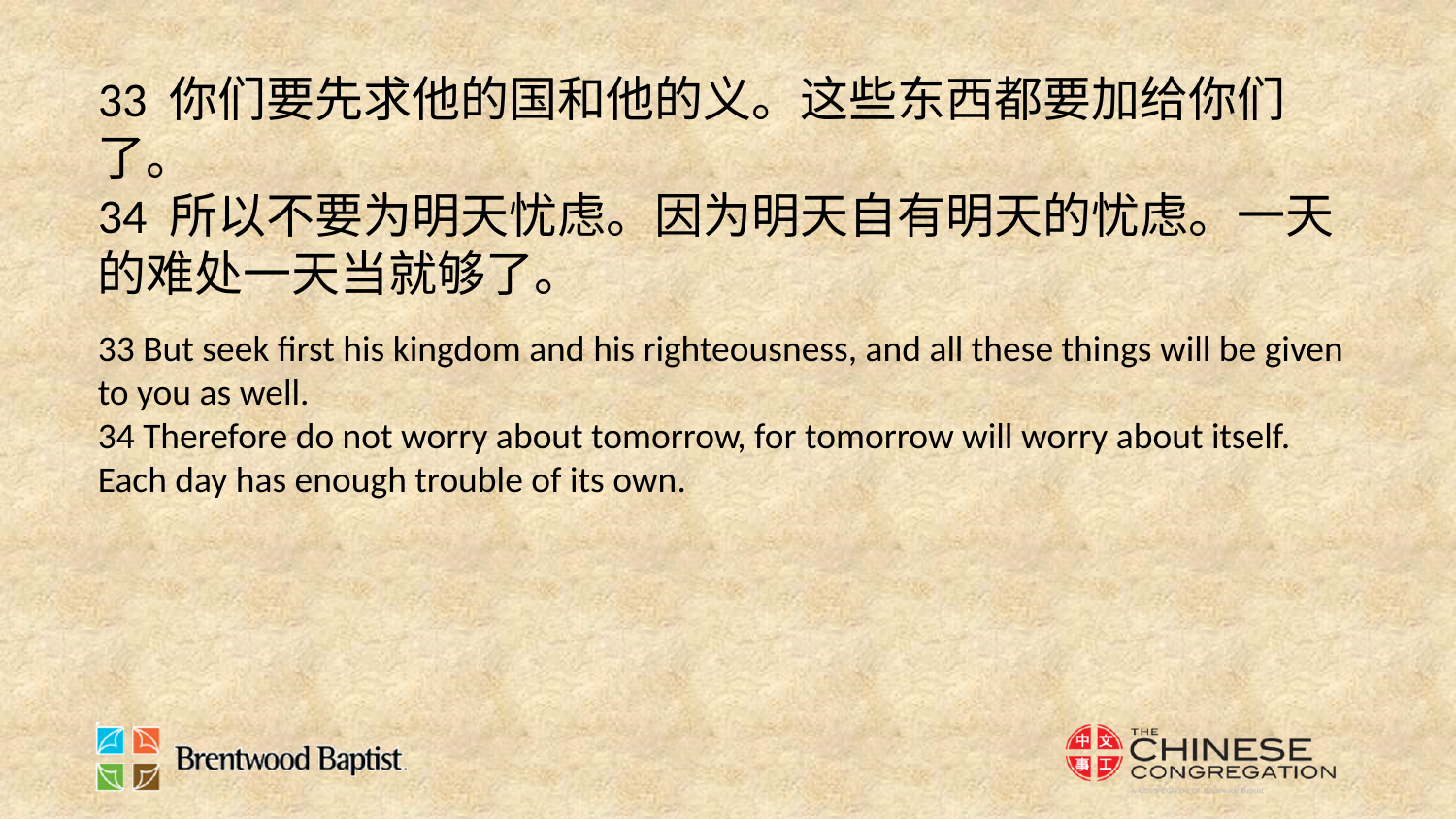

33 你们要先求他的国和他的义。这些东西都要加给你们了。
34 所以不要为明天忧虑。因为明天自有明天的忧虑。一天的难处一天当就够了。

33 But seek first his kingdom and his righteousness, and all these things will be given to you as well.
34 Therefore do not worry about tomorrow, for tomorrow will worry about itself. Each day has enough trouble of its own.